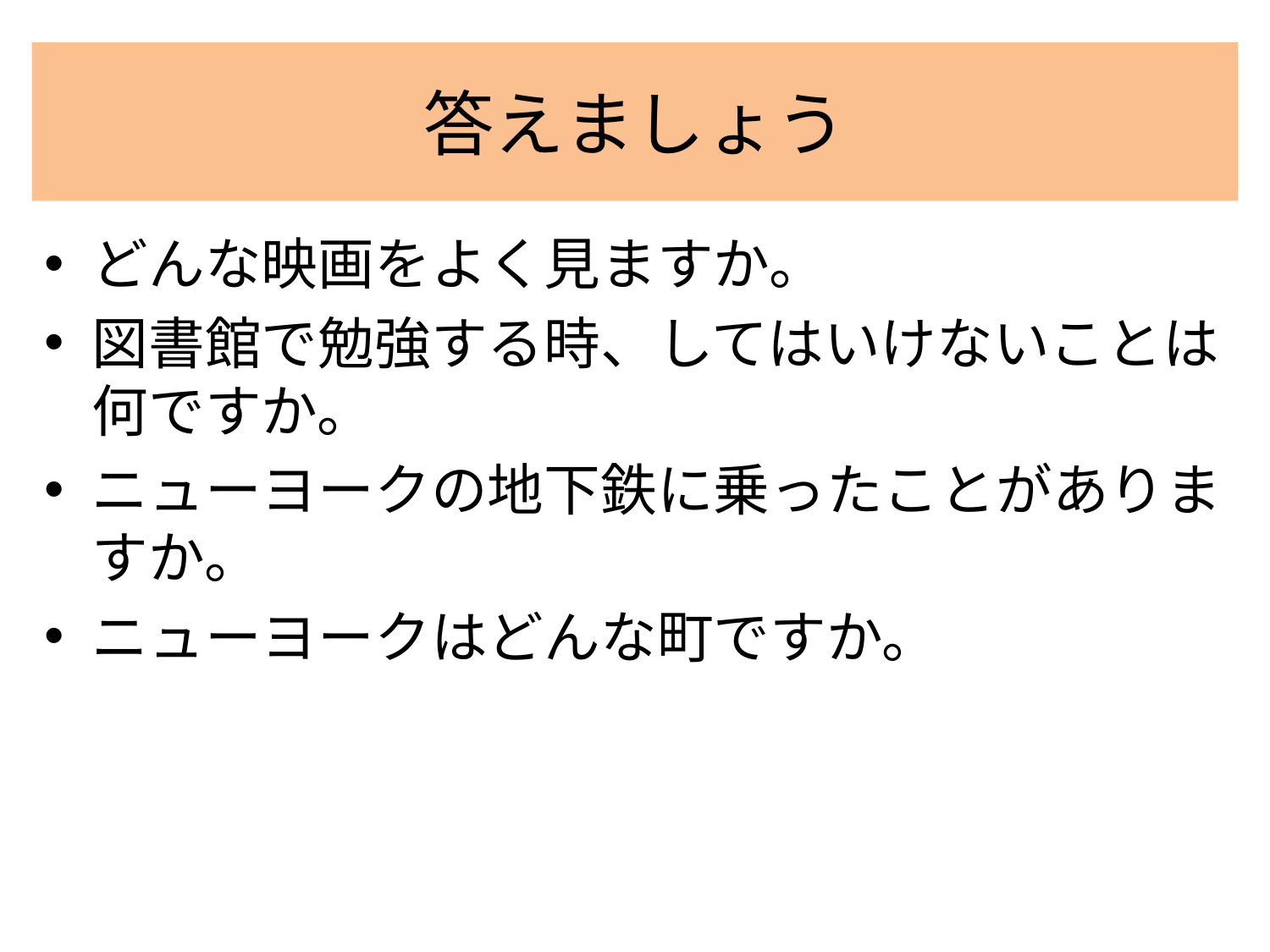

# 答えましょう
どんな映画をよく見ますか。
図書館で勉強する時、してはいけないことは何ですか。
ニューヨークの地下鉄に乗ったことがありますか。
ニューヨークはどんな町ですか。